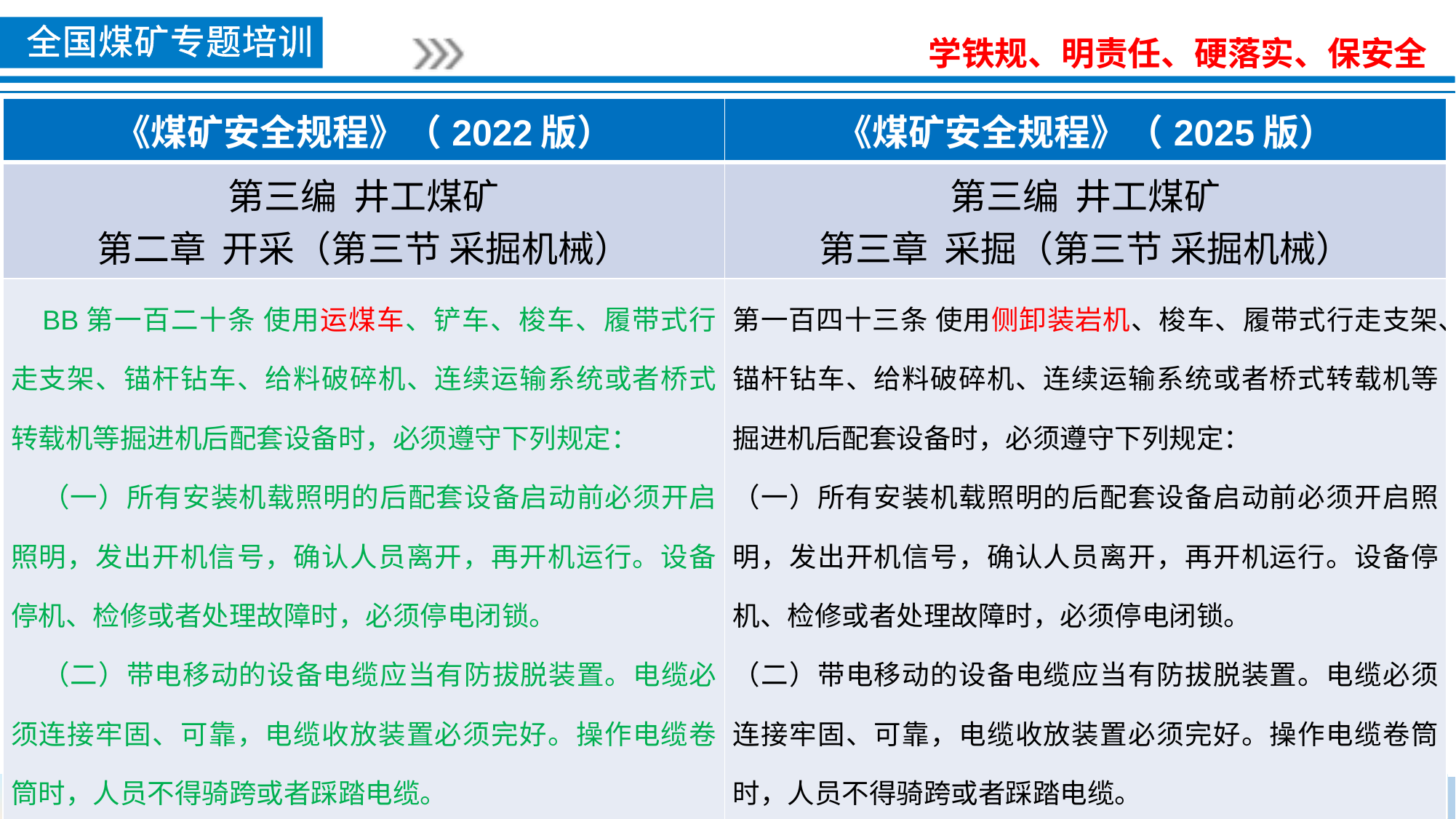

| 《煤矿安全规程》（2022版） | 《煤矿安全规程》（2025版） |
| --- | --- |
| 第三编 井工煤矿 第二章 开采（第三节 采掘机械） | 第三编 井工煤矿 第三章 采掘（第三节 采掘机械） |
| BB第一百二十条 使用运煤车、铲车、梭车、履带式行走支架、锚杆钻车、给料破碎机、连续运输系统或者桥式转载机等掘进机后配套设备时，必须遵守下列规定： （一）所有安装机载照明的后配套设备启动前必须开启照明，发出开机信号，确认人员离开，再开机运行。设备停机、检修或者处理故障时，必须停电闭锁。 （二）带电移动的设备电缆应当有防拔脱装置。电缆必须连接牢固、可靠，电缆收放装置必须完好。操作电缆卷筒时，人员不得骑跨或者踩踏电缆。 | 第一百四十三条 使用侧卸装岩机、梭车、履带式行走支架、锚杆钻车、给料破碎机、连续运输系统或者桥式转载机等掘进机后配套设备时，必须遵守下列规定： （一）所有安装机载照明的后配套设备启动前必须开启照明，发出开机信号，确认人员离开，再开机运行。设备停机、检修或者处理故障时，必须停电闭锁。 （二）带电移动的设备电缆应当有防拔脱装置。电缆必须连接牢固、可靠，电缆收放装置必须完好。操作电缆卷筒时，人员不得骑跨或者踩踏电缆。 |